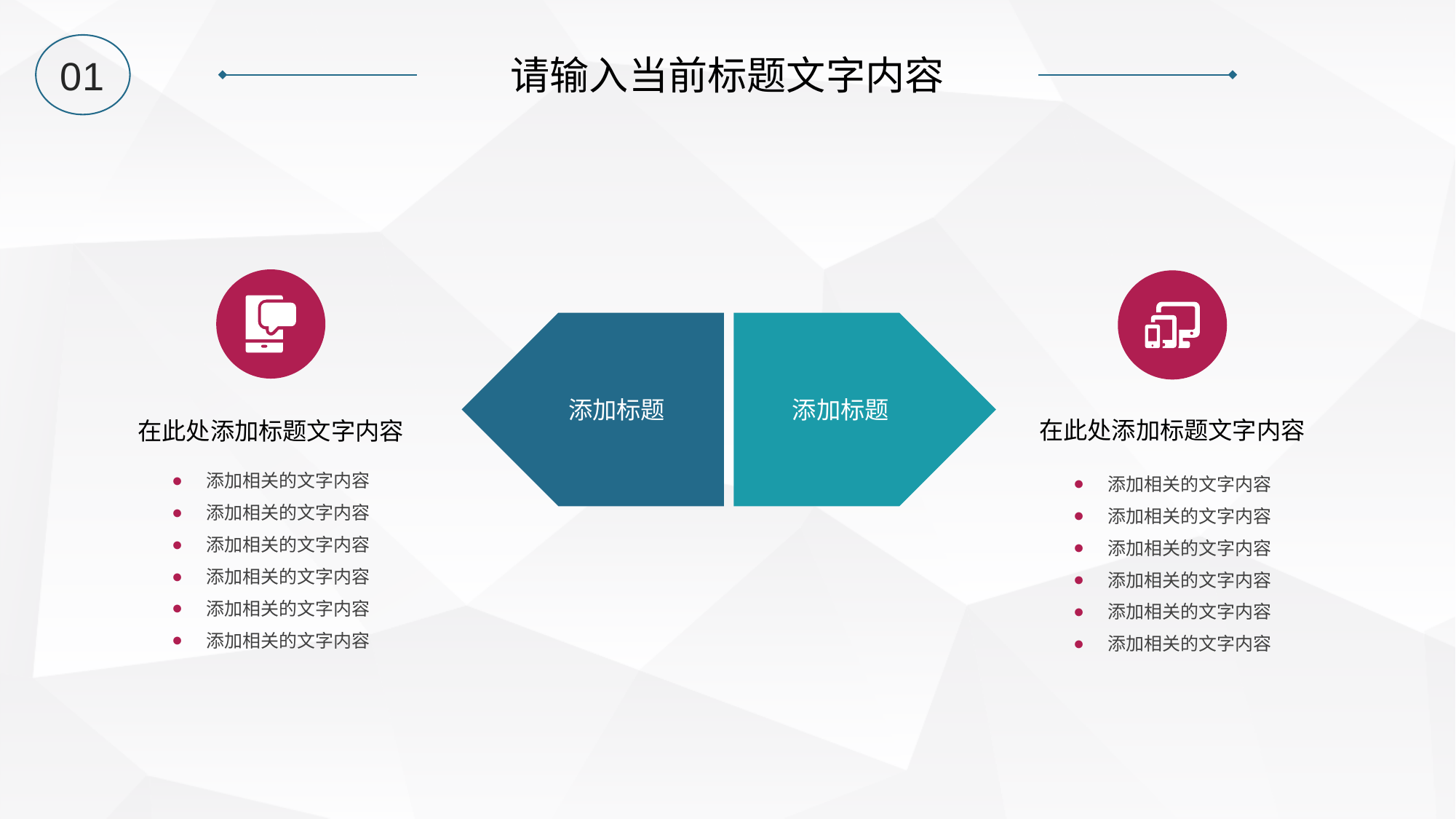

01
请输入当前标题文字内容

添加标题
添加标题
在此处添加标题文字内容
添加相关的文字内容
添加相关的文字内容
添加相关的文字内容
添加相关的文字内容
添加相关的文字内容
添加相关的文字内容
在此处添加标题文字内容
添加相关的文字内容
添加相关的文字内容
添加相关的文字内容
添加相关的文字内容
添加相关的文字内容
添加相关的文字内容